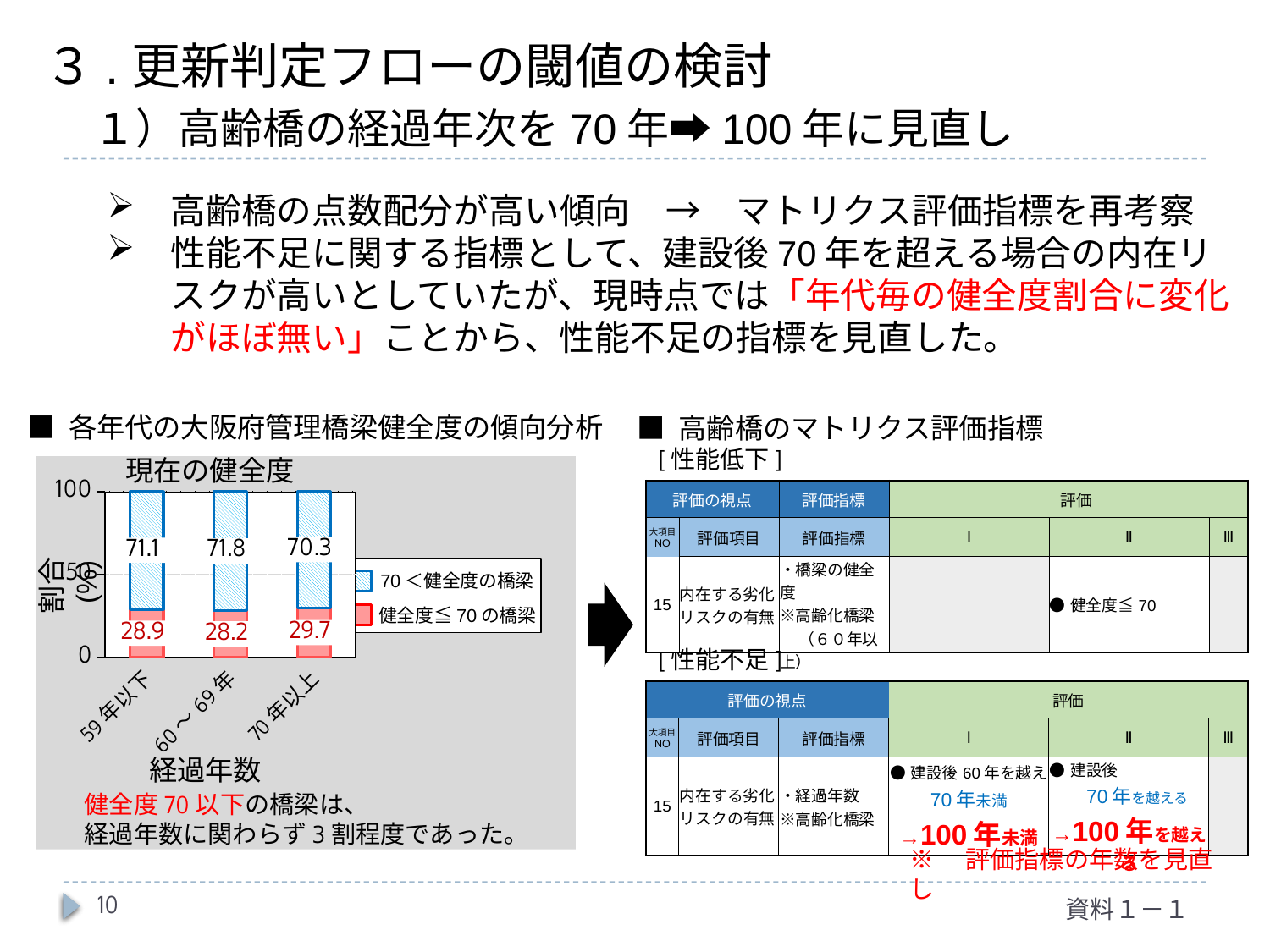

# ３.更新判定フローの閾値の検討 　１）高齢橋の経過年次を70年➡100年に見直し
高齢橋の点数配分が高い傾向　→　マトリクス評価指標を再考察
性能不足に関する指標として、建設後70年を超える場合の内在リスクが高いとしていたが、現時点では「年代毎の健全度割合に変化がほぼ無い」ことから、性能不足の指標を見直した。
■ 各年代の大阪府管理橋梁健全度の傾向分析
■ 高齢橋のマトリクス評価指標
[性能低下]
現在の健全度

### Chart

| Category | 健全度≦70 | 70＜健全度 |
|---|---|---|
| 59年以下 | 28.915662650602407 | 71.0843373493976 |
| 60～69年 | 28.187919463087248 | 71.81208053691275 |
| 70年以上 | 29.707112970711297 | 70.29288702928869 |
割合(%)
経過年数

| 評価の視点 |  | 評価指標 | 評価 |  |  |
| --- | --- | --- | --- | --- | --- |
| 大項目 NO | 評価項目 | 評価指標 | Ⅰ | Ⅱ | Ⅲ |
| 15 | 内在する劣化リスクの有無 | ・橋梁の健全度 ※高齢化橋梁 　 （６０年以上） |  | ●健全度≦70 |  |

70＜健全度の橋梁

健全度≦70の橋梁

[性能不足]
| 評価の視点 |  |  | 評価 |  |  |
| --- | --- | --- | --- | --- | --- |
| 大項目 NO | 評価項目 | 評価指標 | Ⅰ | Ⅱ | Ⅲ |
| 15 | 内在する劣化リスクの有無 | ・経過年数 ※高齢化橋梁 | ●建設後60年を越え 70年未満 →100年未満 | ●建設後 　　70年を越える →100年を越える |  |
健全度70以下の橋梁は、
経過年数に関わらず3割程度であった。
※　評価指標の年数を見直し
10
資料１－１